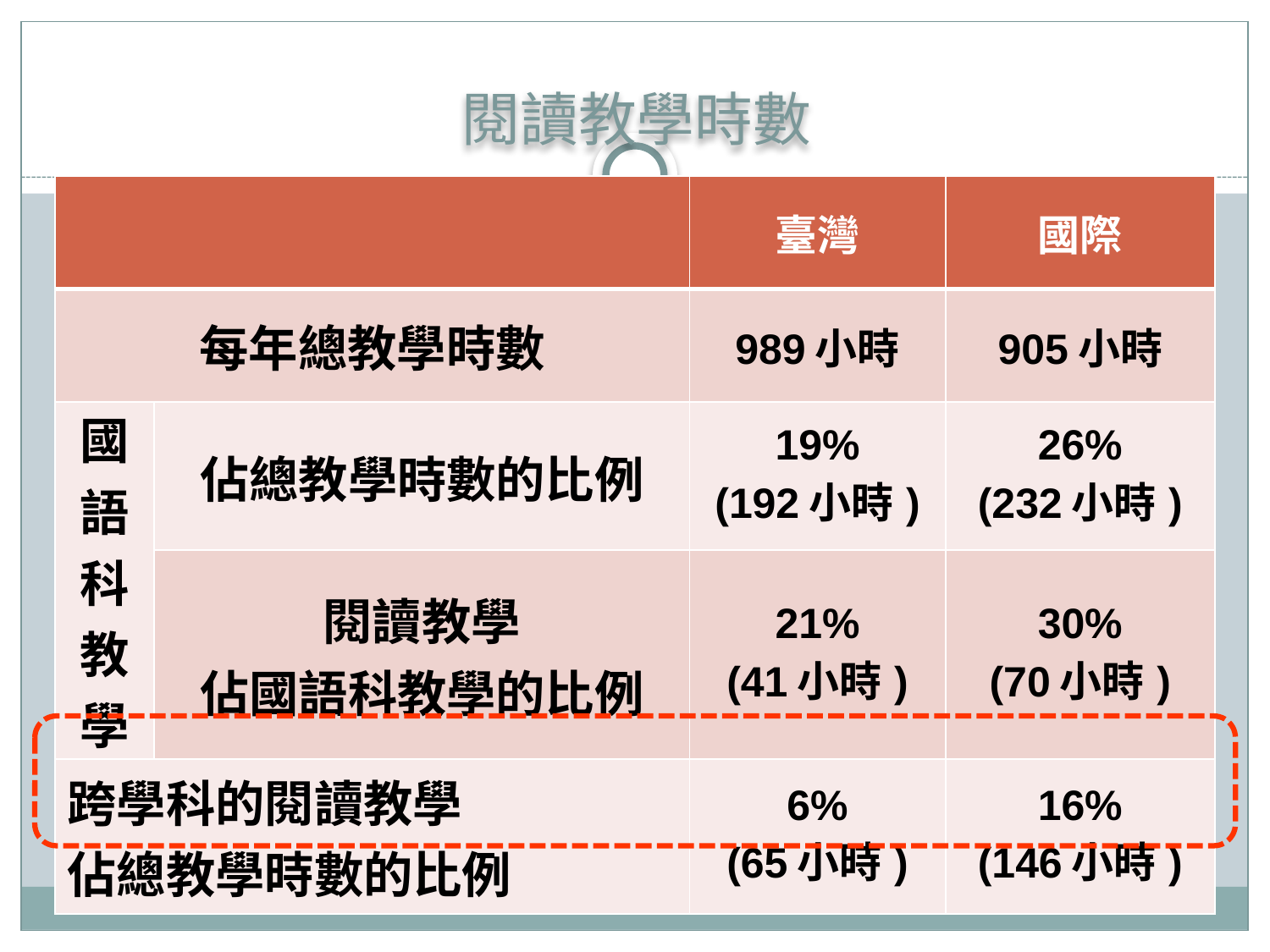

# 閱讀教學時數
|  |  | 臺灣 | 國際 |
| --- | --- | --- | --- |
| 每年總教學時數 |  | 989小時 | 905小時 |
| 國語科教學 | 佔總教學時數的比例 | 19% (192小時) | 26% (232小時) |
|  | 閱讀教學 佔國語科教學的比例 | 21% (41小時) | 30% (70小時) |
| 跨學科的閱讀教學 佔總教學時數的比例 |  | 6% (65小時) | 16% (146小時) |